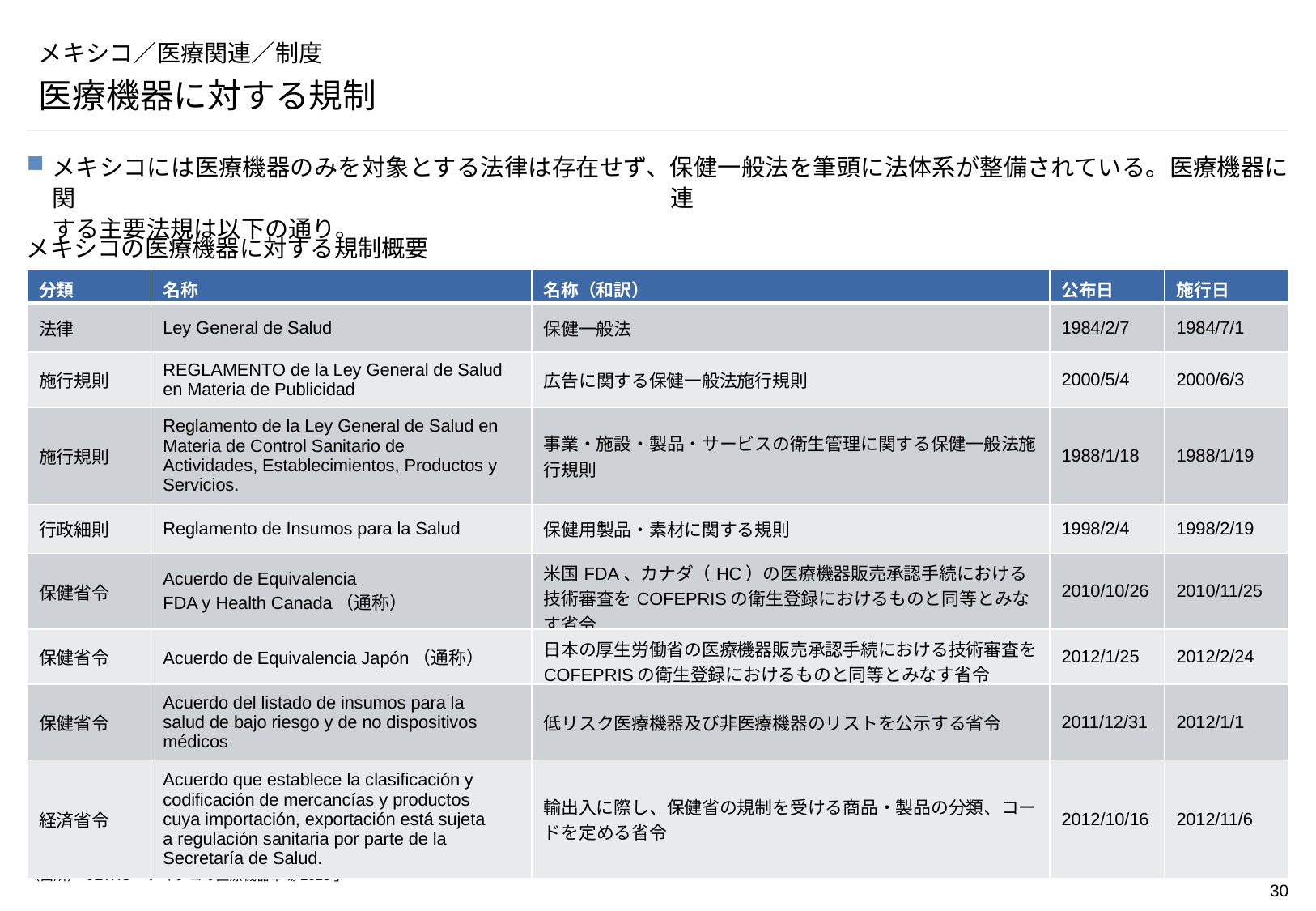

# メキシコ／医療関連／制度
医療機器に対する規制
メキシコには医療機器のみを対象とする法律は存在せず、保健一般法を筆頭に法体系が整備されている。医療機器に関連
する主要法規は以下の通り。
メキシコの医療機器に対する規制概要
| 分類 | 名称 | 名称（和訳） | 公布日 | 施行日 |
| --- | --- | --- | --- | --- |
| 法律 | Ley General de Salud | 保健一般法 | 1984/2/7 | 1984/7/1 |
| 施行規則 | REGLAMENTO de la Ley General de Salud en Materia de Publicidad | 広告に関する保健一般法施行規則 | 2000/5/4 | 2000/6/3 |
| 施行規則 | Reglamento de la Ley General de Salud en Materia de Control Sanitario de Actividades, Establecimientos, Productos y Servicios. | 事業・施設・製品・サービスの衛生管理に関する保健一般法施行規則 | 1988/1/18 | 1988/1/19 |
| 行政細則 | Reglamento de Insumos para la Salud | 保健用製品・素材に関する規則 | 1998/2/4 | 1998/2/19 |
| 保健省令 | Acuerdo de Equivalencia FDA y Health Canada（通称） | 米国FDA、カナダ（HC）の医療機器販売承認手続における技術審査をCOFEPRISの衛生登録におけるものと同等とみなす省令 | 2010/10/26 | 2010/11/25 |
| 保健省令 | Acuerdo de Equivalencia Japón（通称） | 日本の厚生労働省の医療機器販売承認手続における技術審査をCOFEPRISの衛生登録におけるものと同等とみなす省令 | 2012/1/25 | 2012/2/24 |
| 保健省令 | Acuerdo del listado de insumos para la salud de bajo riesgo y de no dispositivos médicos | 低リスク医療機器及び非医療機器のリストを公示する省令 | 2011/12/31 | 2012/1/1 |
| 経済省令 | Acuerdo que establece la clasificación y codificación de mercancías y productos cuya importación, exportación está sujeta a regulación sanitaria por parte de la Secretaría de Salud. | 輸出入に際し、保健省の規制を受ける商品・製品の分類、コードを定める省令 | 2012/10/16 | 2012/11/6 |
（出所） JETRO「メキシコの医療機器市場2013」